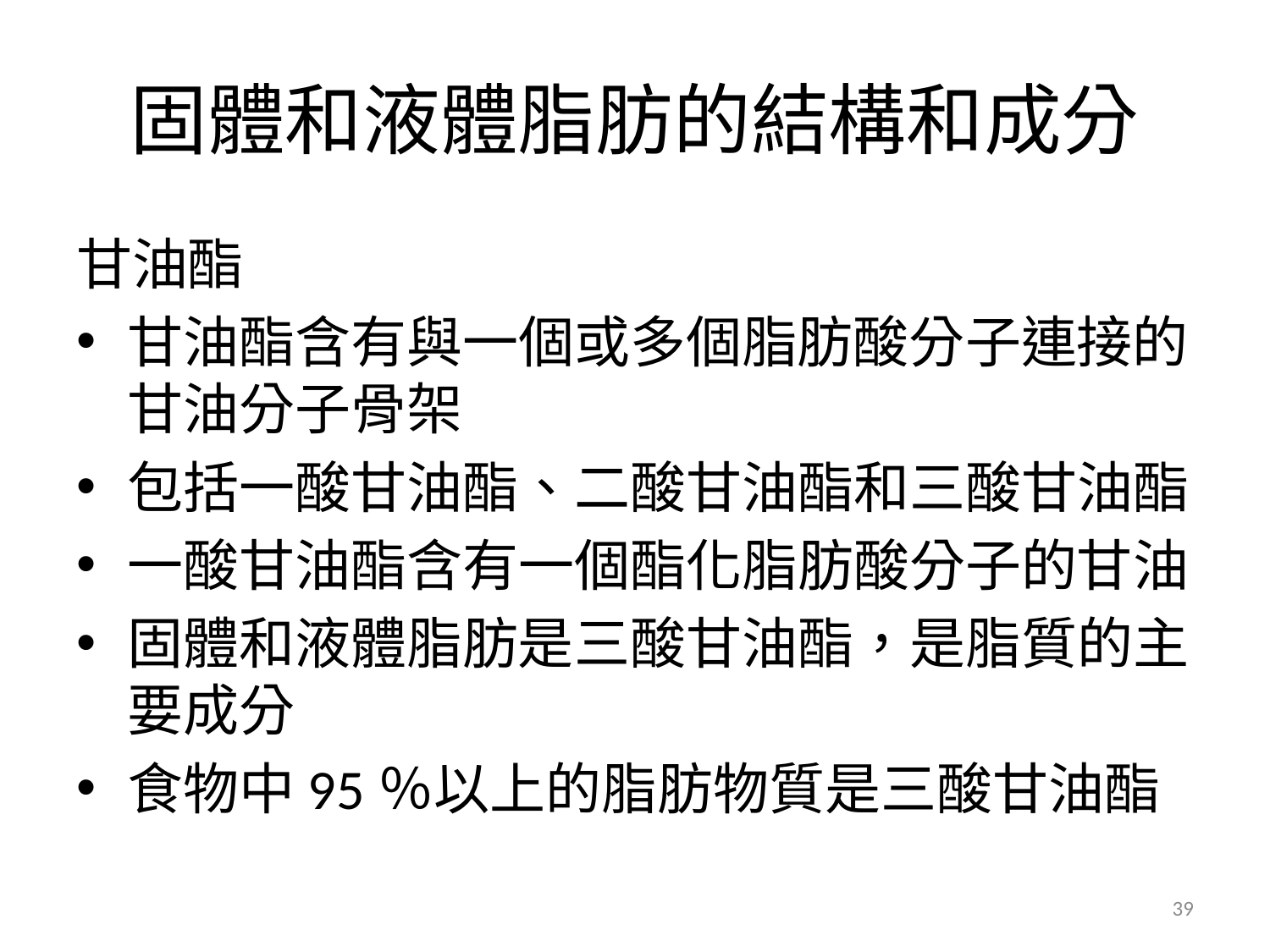

# 固體和液體脂肪的結構和成分
甘油酯
甘油酯含有與一個或多個脂肪酸分子連接的甘油分子骨架
包括一酸甘油酯、二酸甘油酯和三酸甘油酯
一酸甘油酯含有一個酯化脂肪酸分子的甘油
固體和液體脂肪是三酸甘油酯，是脂質的主要成分
食物中95％以上的脂肪物質是三酸甘油酯
39